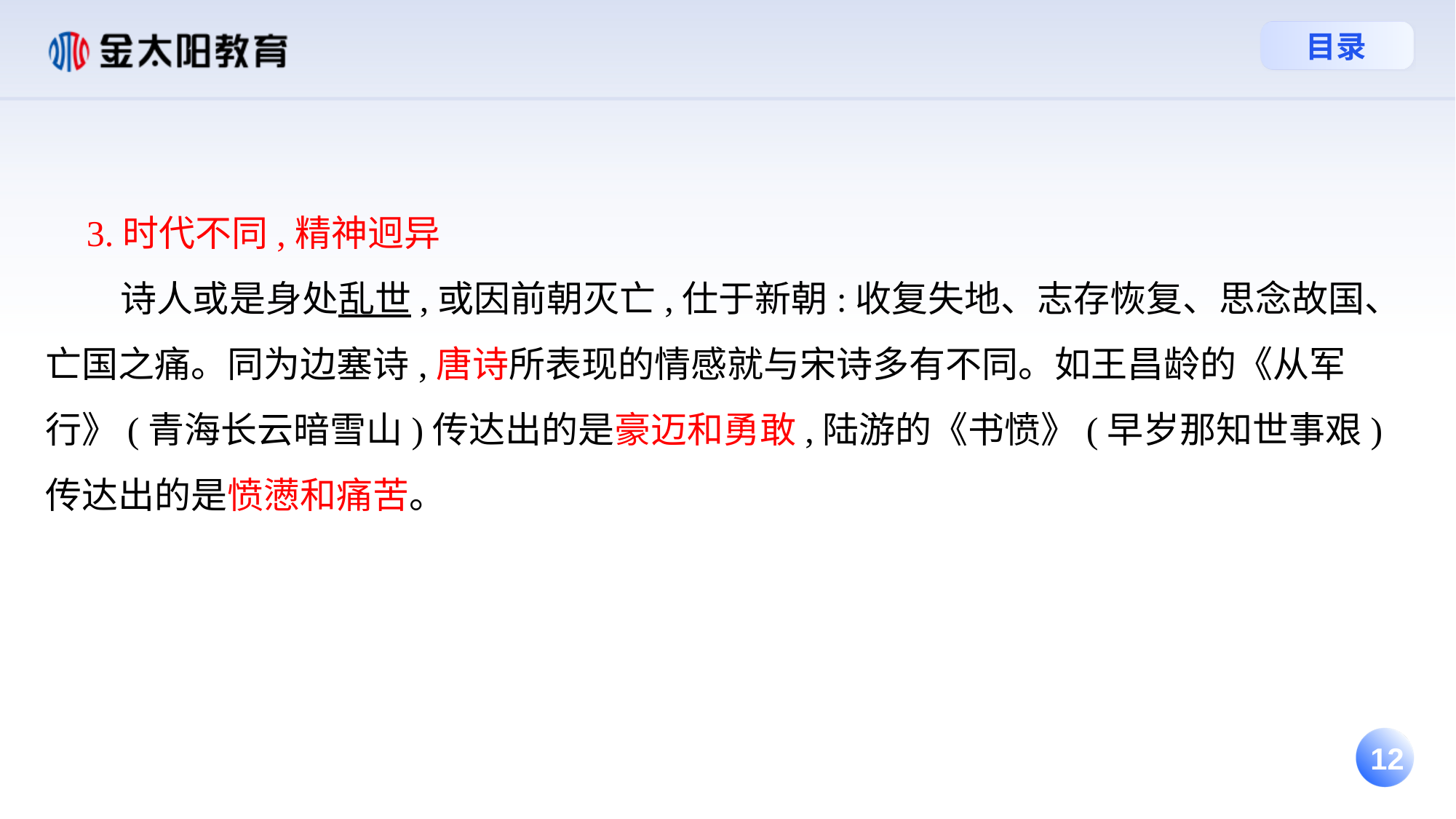

3.时代不同,精神迥异
        诗人或是身处乱世,或因前朝灭亡,仕于新朝:收复失地、志存恢复、思念故国、亡国之痛。同为边塞诗,唐诗所表现的情感就与宋诗多有不同。如王昌龄的《从军行》(青海长云暗雪山)传达出的是豪迈和勇敢,陆游的《书愤》(早岁那知世事艰)传达出的是愤懑和痛苦。